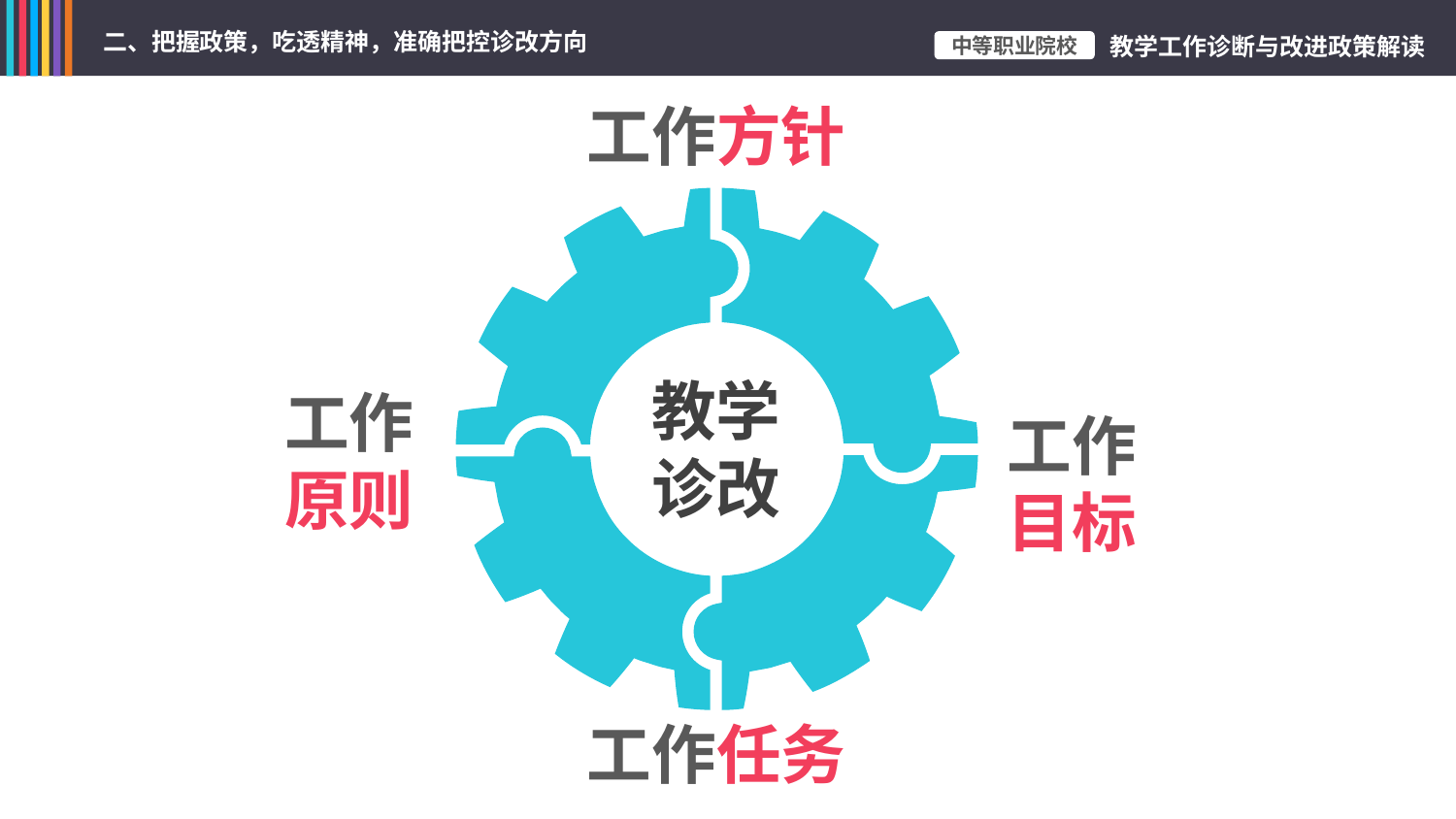

工作方针

教学
诊改
工作
原则
工作
目标

工作任务